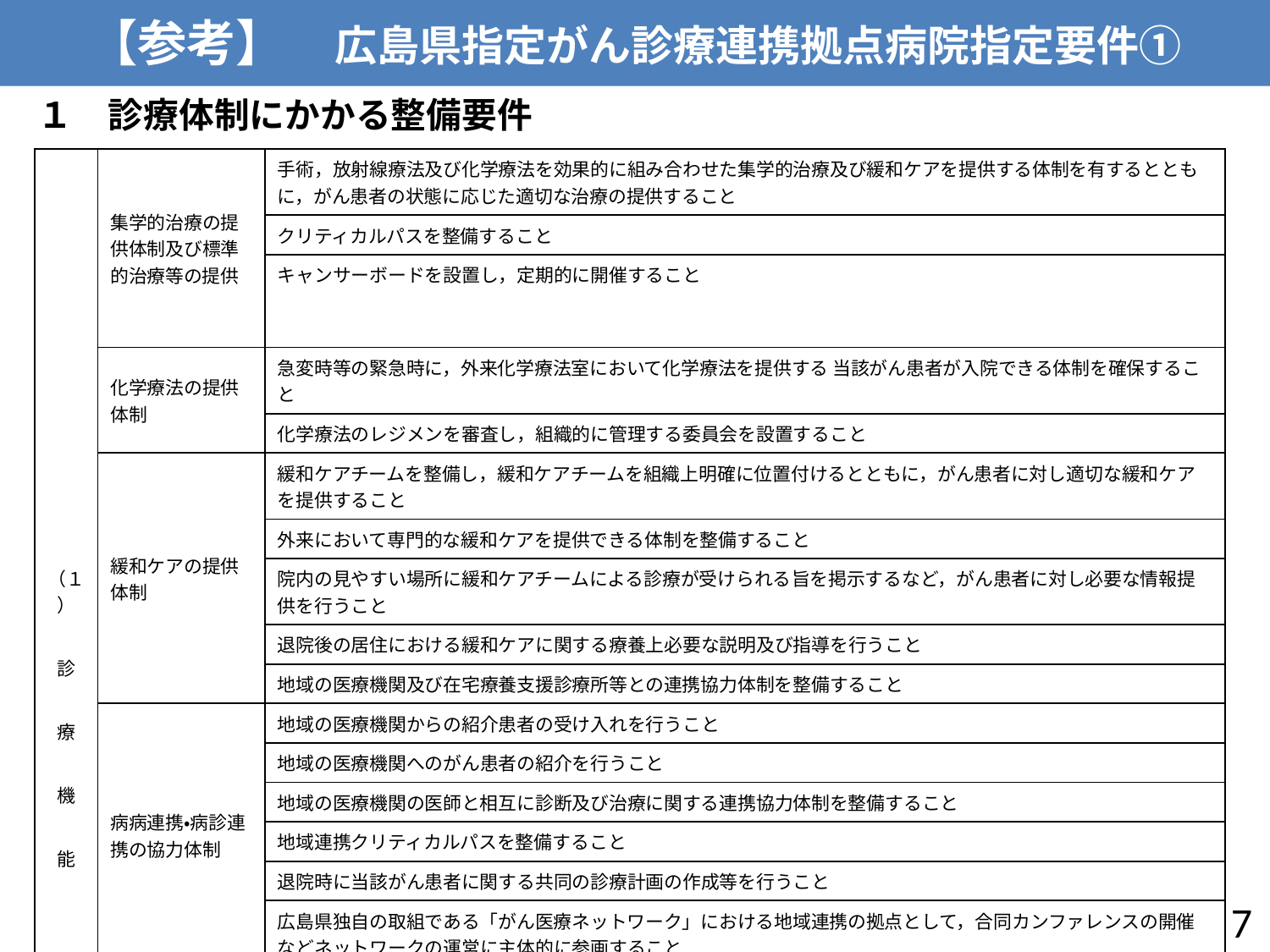

【参考】　広島県指定がん診療連携拠点病院指定要件①
１　診療体制にかかる整備要件
| （１） 診 療 機 能 | 集学的治療の提供体制及び標準的治療等の提供 | 手術，放射線療法及び化学療法を効果的に組み合わせた集学的治療及び緩和ケアを提供する体制を有するとともに，がん患者の状態に応じた適切な治療の提供すること |
| --- | --- | --- |
|  |  | クリティカルパスを整備すること |
|  |  | キャンサーボードを設置し，定期的に開催すること |
|  | 化学療法の提供体制 | 急変時等の緊急時に，外来化学療法室において化学療法を提供する 当該がん患者が入院できる体制を確保すること |
|  |  | 化学療法のレジメンを審査し，組織的に管理する委員会を設置すること |
|  | 緩和ケアの提供体制 | 緩和ケアチームを整備し，緩和ケアチームを組織上明確に位置付けるとともに，がん患者に対し適切な緩和ケアを提供すること |
|  |  | 外来において専門的な緩和ケアを提供できる体制を整備すること |
|  |  | 院内の見やすい場所に緩和ケアチームによる診療が受けられる旨を掲示するなど，がん患者に対し必要な情報提供を行うこと |
|  |  | 退院後の居住における緩和ケアに関する療養上必要な説明及び指導を行うこと |
|  |  | 地域の医療機関及び在宅療養支援診療所等との連携協力体制を整備すること |
|  | 病病連携・病診連携の協力体制 | 地域の医療機関からの紹介患者の受け入れを行うこと |
|  |  | 地域の医療機関へのがん患者の紹介を行うこと |
|  |  | 地域の医療機関の医師と相互に診断及び治療に関する連携協力体制を整備すること |
|  |  | 地域連携クリティカルパスを整備すること |
|  |  | 退院時に当該がん患者に関する共同の診療計画の作成等を行うこと |
|  |  | 広島県独自の取組である「がん医療ネットワーク」における地域連携の拠点として，合同カンファレンスの開催などネットワークの運営に主体的に参画すること |
|  | セカンドオピニオンの提示体制 | セカンドオピニオンを提示する体制を有すること |
7